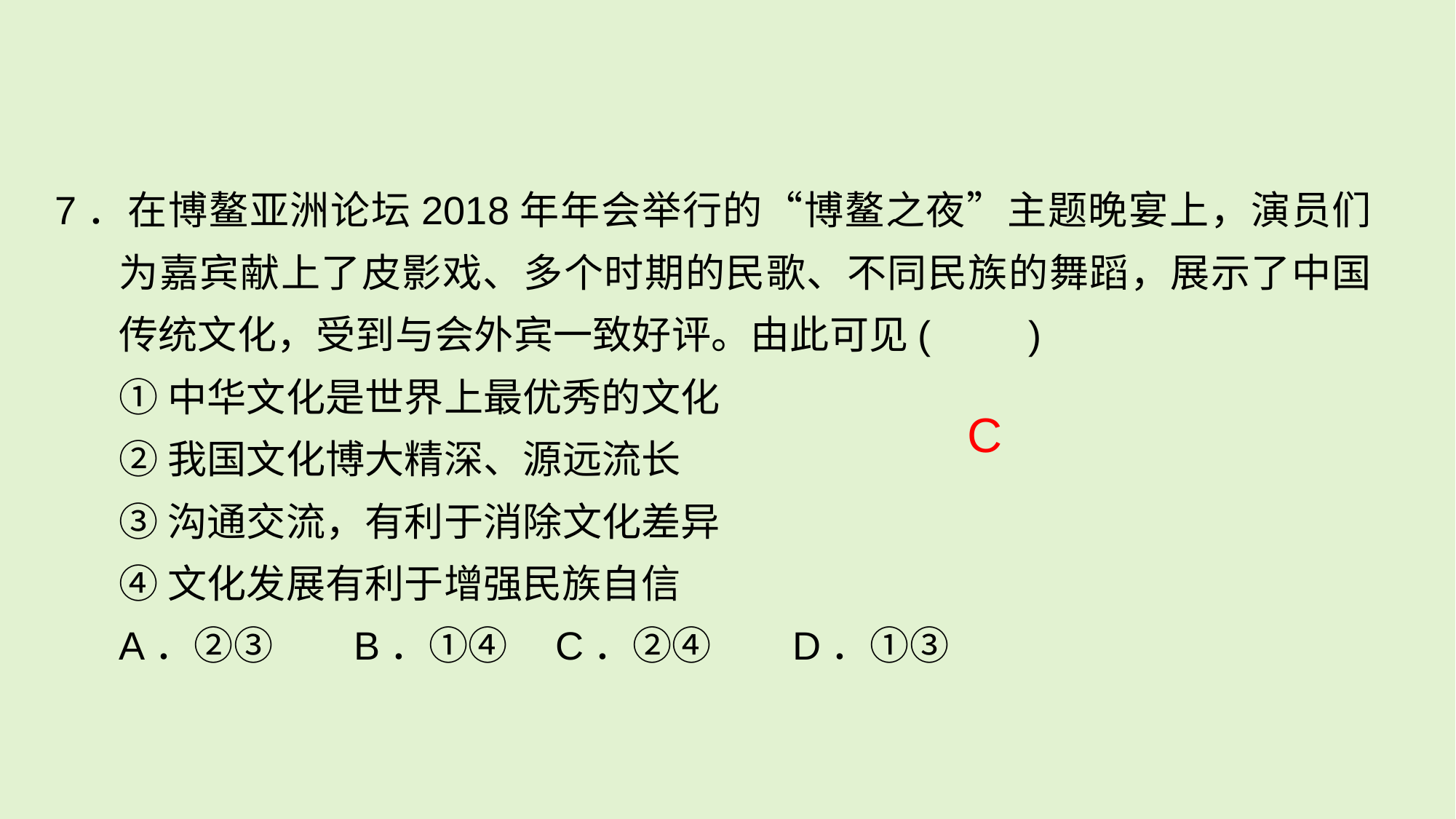

7．在博鳌亚洲论坛2018年年会举行的“博鳌之夜”主题晚宴上，演员们为嘉宾献上了皮影戏、多个时期的民歌、不同民族的舞蹈，展示了中国传统文化，受到与会外宾一致好评。由此可见(　　)
	①中华文化是世界上最优秀的文化
	②我国文化博大精深、源远流长
	③沟通交流，有利于消除文化差异
	④文化发展有利于增强民族自信
	A．②③        B．①④  	C．②④        D．①③
C